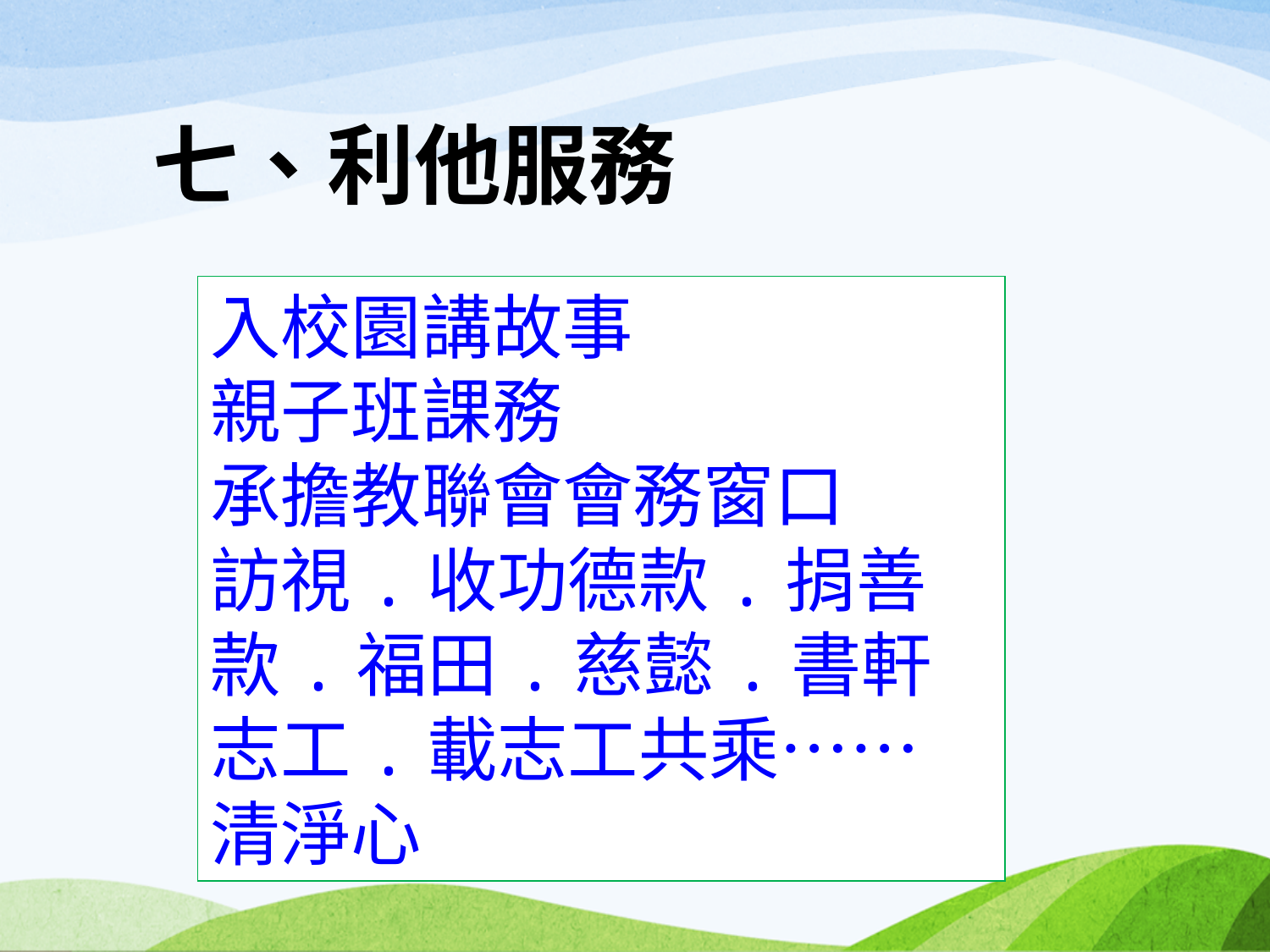

# 七、利他服務
入校園講故事
親子班課務
承擔教聯會會務窗口
訪視.收功德款.捐善款.福田.慈懿.書軒志工.載志工共乘……
清淨心